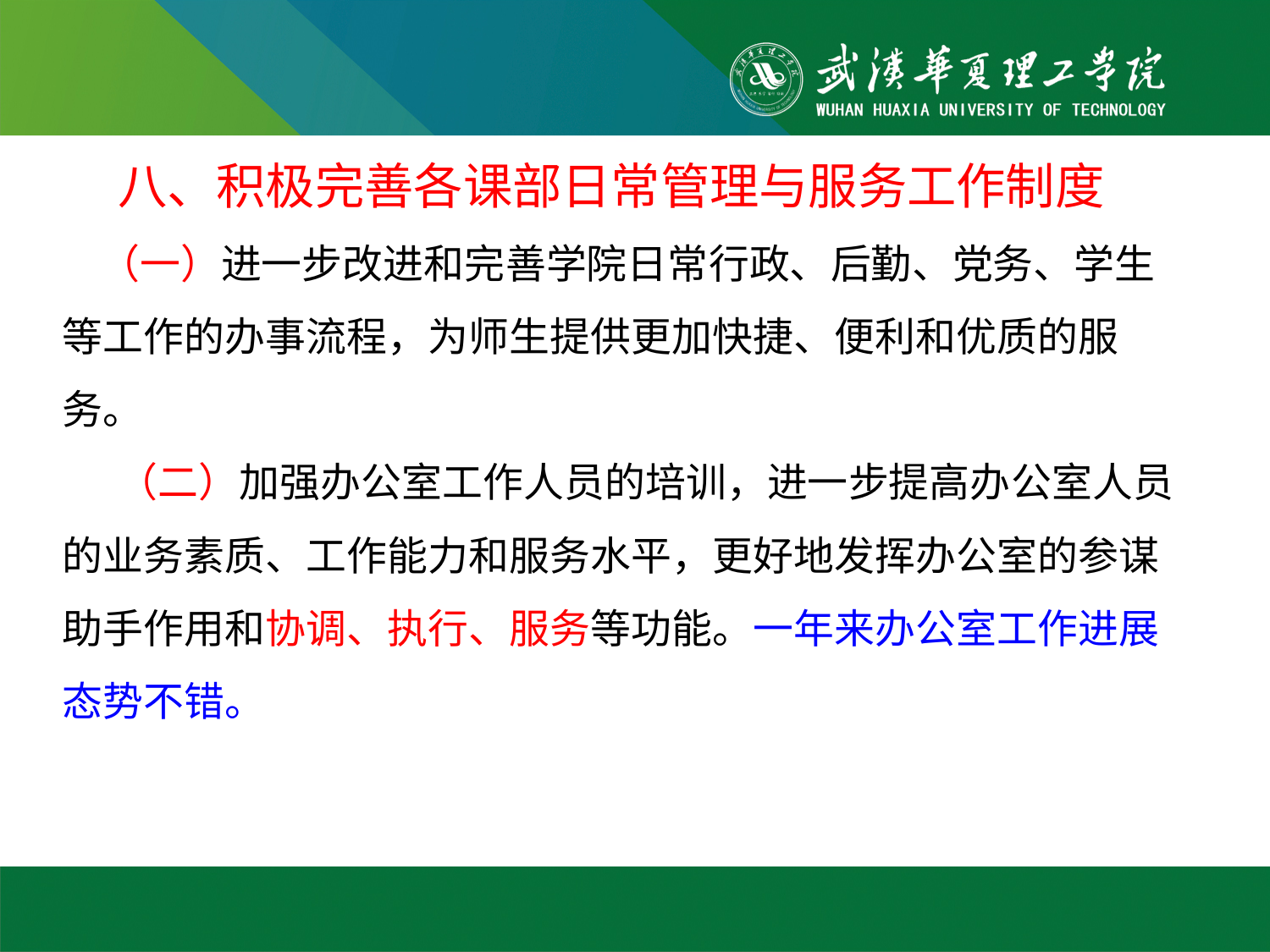

八、积极完善各课部日常管理与服务工作制度
   （一）进一步改进和完善学院日常行政、后勤、党务、学生等工作的办事流程，为师生提供更加快捷、便利和优质的服务。
     （二）加强办公室工作人员的培训，进一步提高办公室人员的业务素质、工作能力和服务水平，更好地发挥办公室的参谋助手作用和协调、执行、服务等功能。一年来办公室工作进展态势不错。